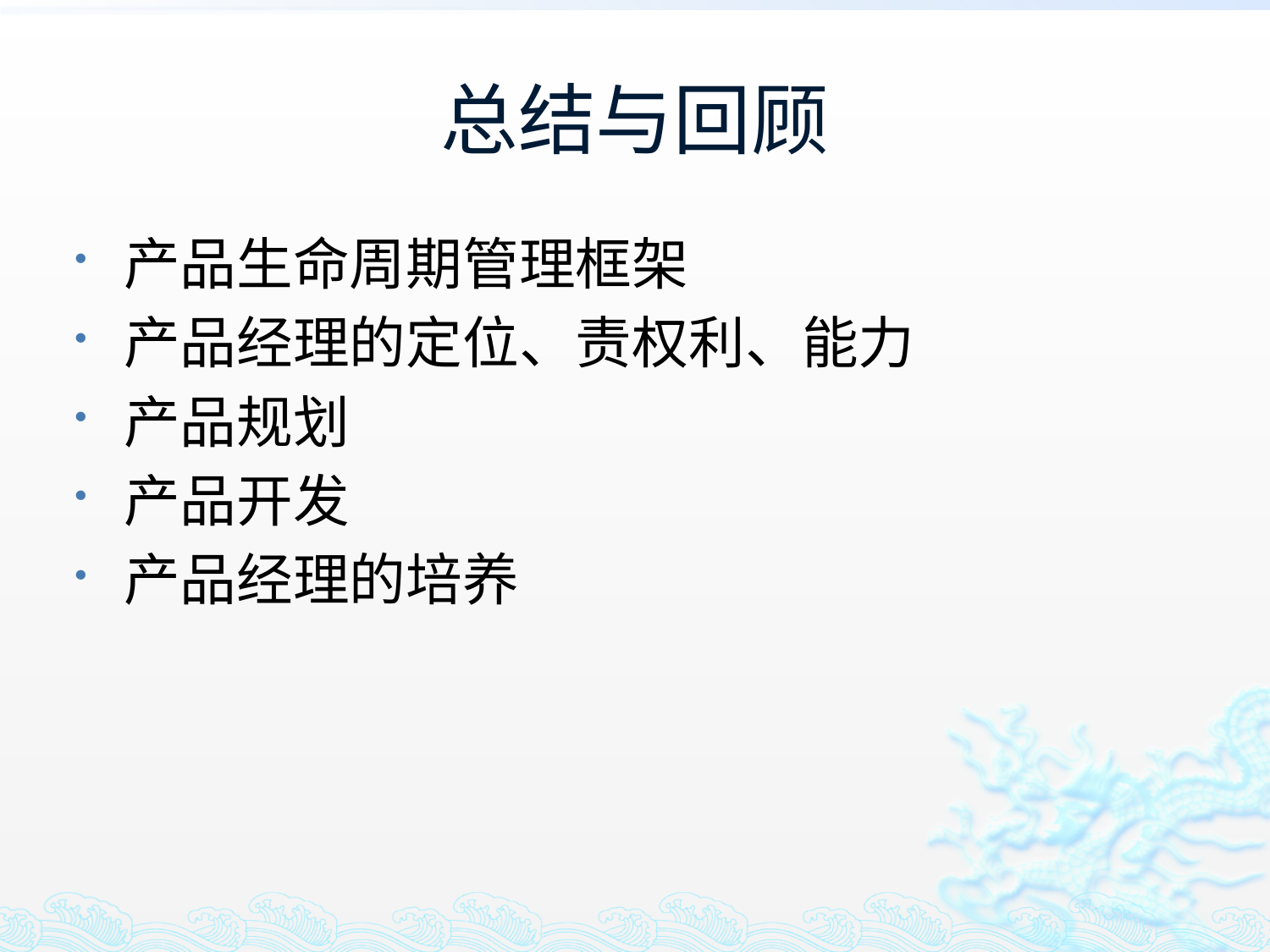

# 总结与回顾
产品生命周期管理框架
产品经理的定位、责权利、能力
产品规划
产品开发
产品经理的培养